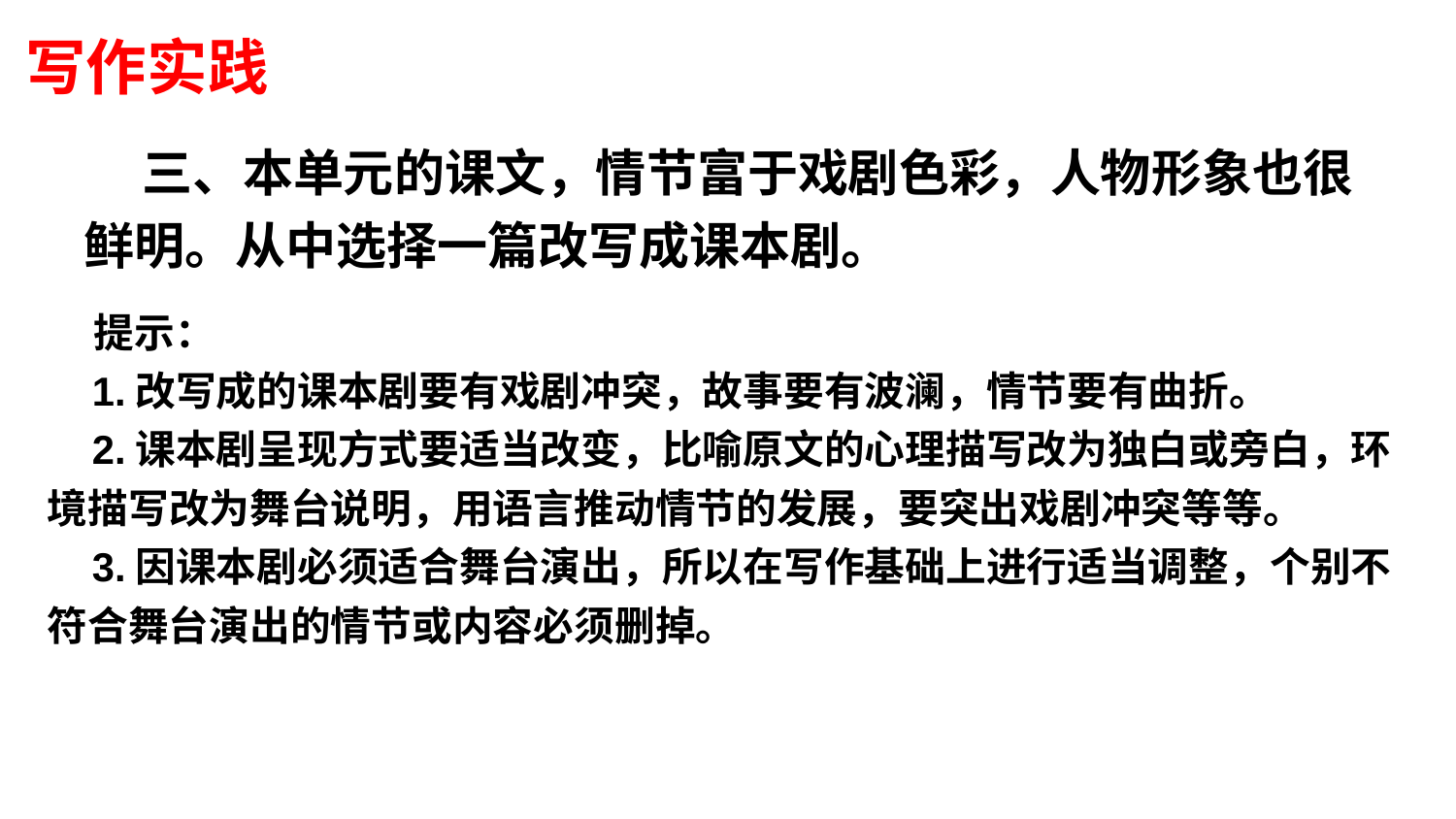

写作实践
    三、本单元的课文，情节富于戏剧色彩，人物形象也很鲜明。从中选择一篇改写成课本剧。
    提示：
    1.改写成的课本剧要有戏剧冲突，故事要有波澜，情节要有曲折。
    2.课本剧呈现方式要适当改变，比喻原文的心理描写改为独白或旁白，环境描写改为舞台说明，用语言推动情节的发展，要突出戏剧冲突等等。
    3.因课本剧必须适合舞台演出，所以在写作基础上进行适当调整，个别不符合舞台演出的情节或内容必须删掉。